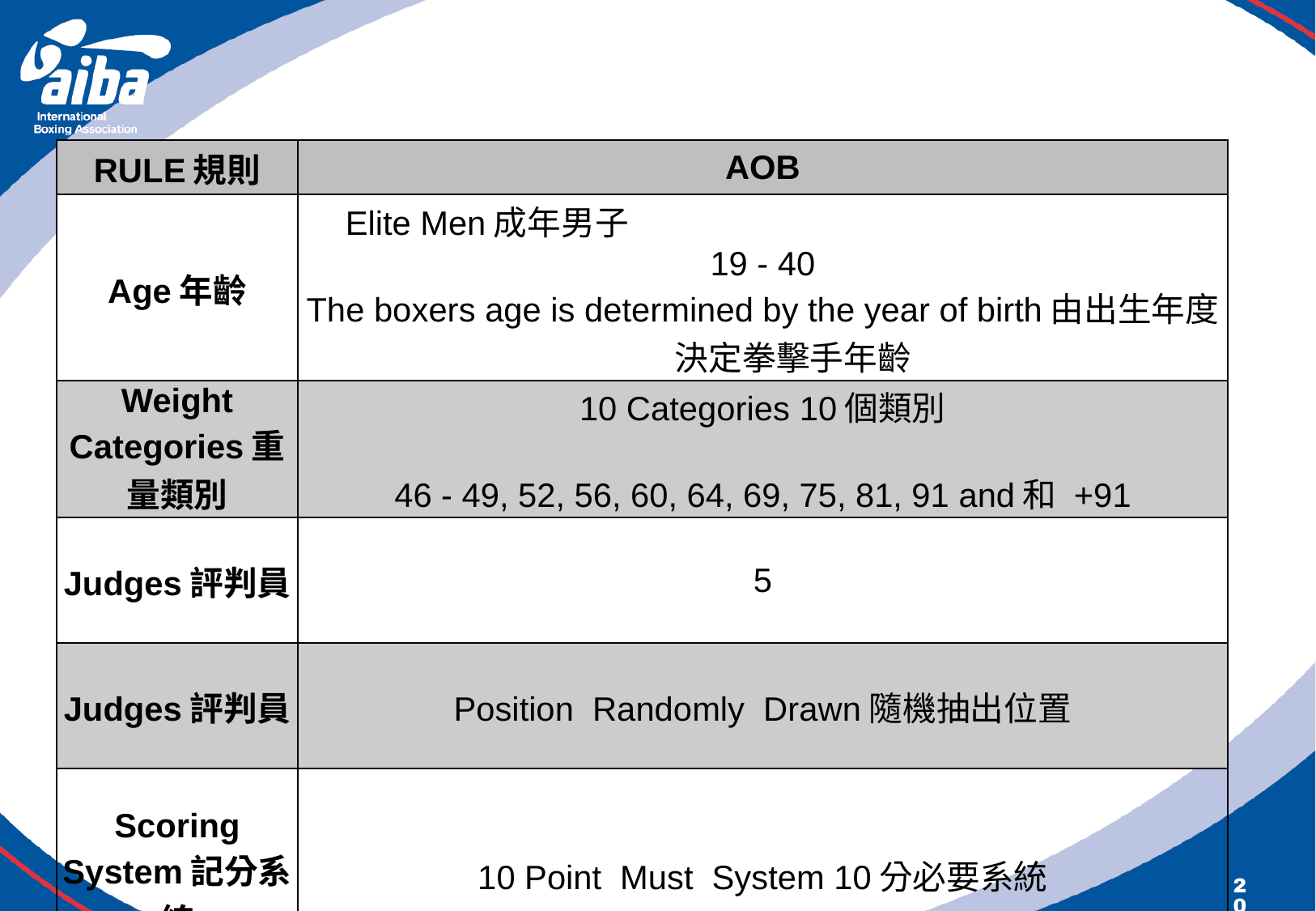

| RULE規則 | AOB |
| --- | --- |
| Age年齡 | Elite Men成年男子 19 - 40 The boxers age is determined by the year of birth由出生年度決定拳擊手年齡 |
| Weight Categories重量類別 | 10 Categories 10個類別 46 - 49, 52, 56, 60, 64, 69, 75, 81, 91 and和 +91 |
| Judges評判員 | 5 |
| Judges評判員 | Position Randomly Drawn隨機抽出位置 |
| Scoring System記分系統 | 10 Point Must System 10分必要系統 |

206